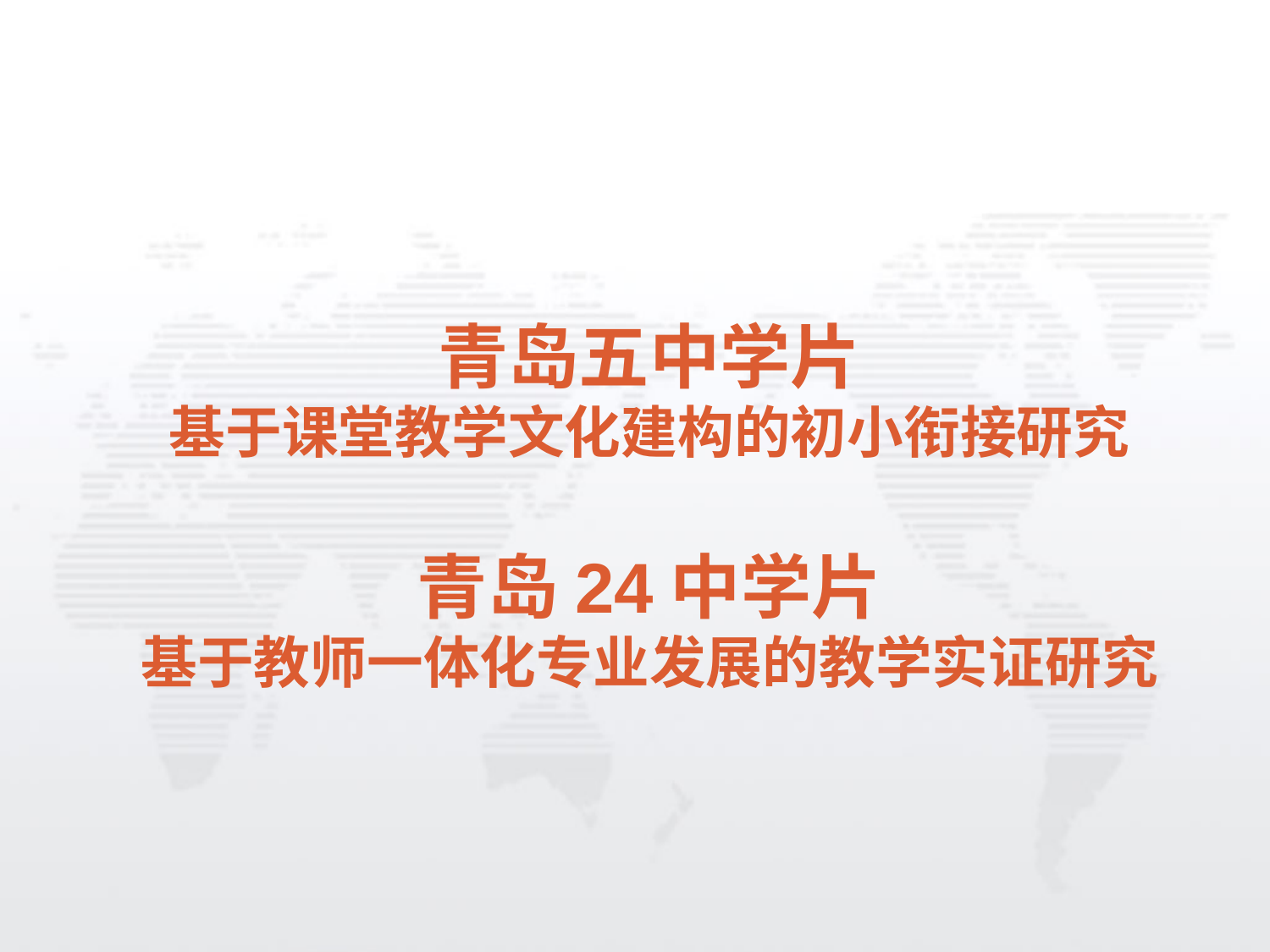

青岛五中学片
基于课堂教学文化建构的初小衔接研究
青岛24中学片
基于教师一体化专业发展的教学实证研究